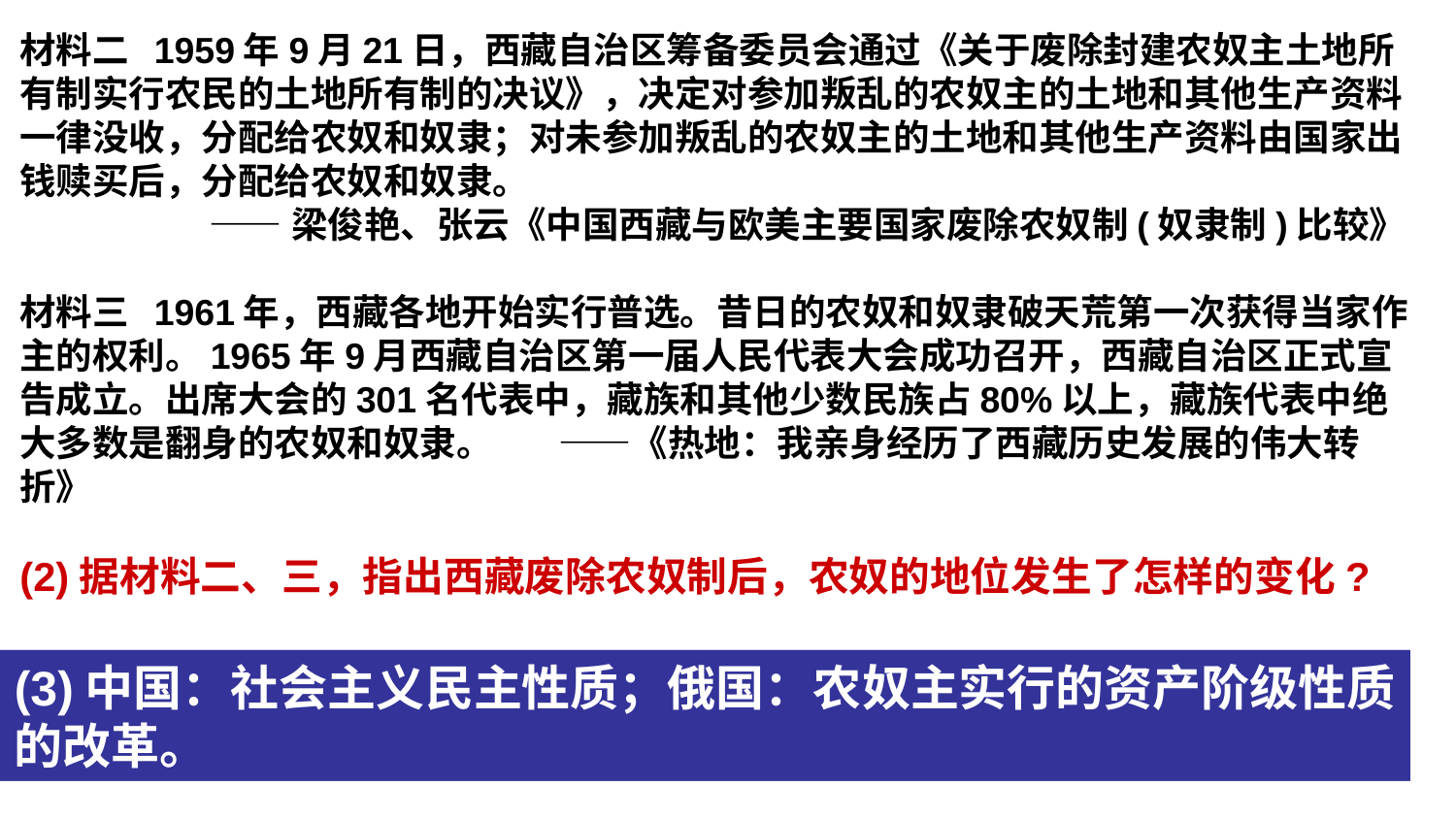

材料二  1959年9月21日，西藏自治区筹备委员会通过《关于废除封建农奴主土地所有制实行农民的土地所有制的决议》，决定对参加叛乱的农奴主的土地和其他生产资料一律没收，分配给农奴和奴隶；对未参加叛乱的农奴主的土地和其他生产资料由国家出钱赎买后，分配给农奴和奴隶。
                       ——梁俊艳、张云《中国西藏与欧美主要国家废除农奴制(奴隶制)比较》

材料三  1961年，西藏各地开始实行普选。昔日的农奴和奴隶破天荒第一次获得当家作主的权利。1965年9月西藏自治区第一届人民代表大会成功召开，西藏自治区正式宣告成立。出席大会的301名代表中，藏族和其他少数民族占80%以上，藏族代表中绝大多数是翻身的农奴和奴隶。        ——《热地：我亲身经历了西藏历史发展的伟大转折》

(2)据材料二、三，指出西藏废除农奴制后，农奴的地位发生了怎样的变化?

(3)就上述材料，说明这两次改革性质的不同。

(2)废除封建地主土地所有制，农奴无偿获得土地；政治上获得真正的自由并拥有民主权利，成为国家的主人。
(3)中国：社会主义民主性质；俄国：农奴主实行的资产阶级性质的改革。